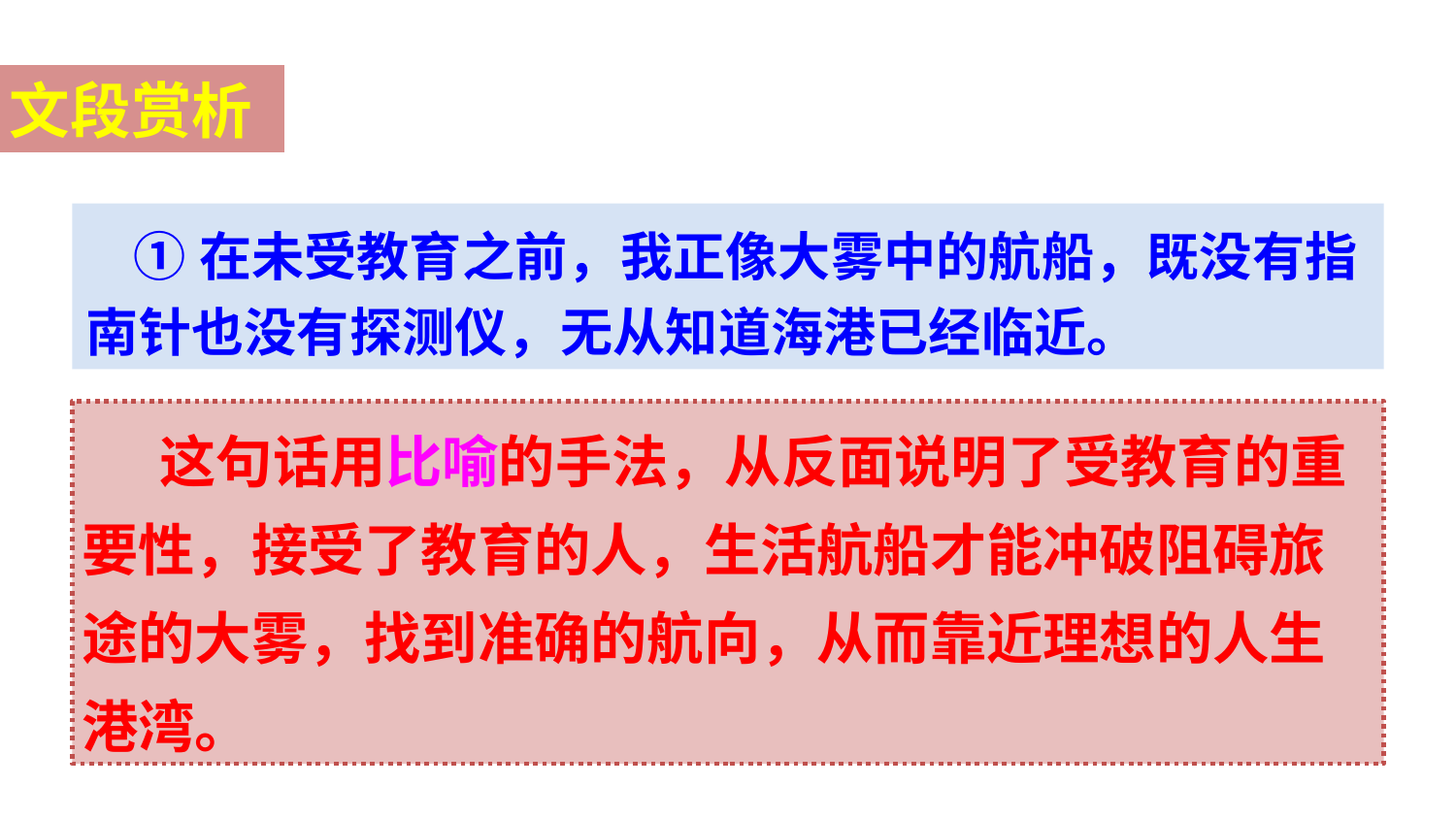

文段赏析
    ①在未受教育之前，我正像大雾中的航船，既没有指南针也没有探测仪，无从知道海港已经临近。
     这句话用比喻的手法，从反面说明了受教育的重要性，接受了教育的人，生活航船才能冲破阻碍旅途的大雾，找到准确的航向，从而靠近理想的人生港湾。